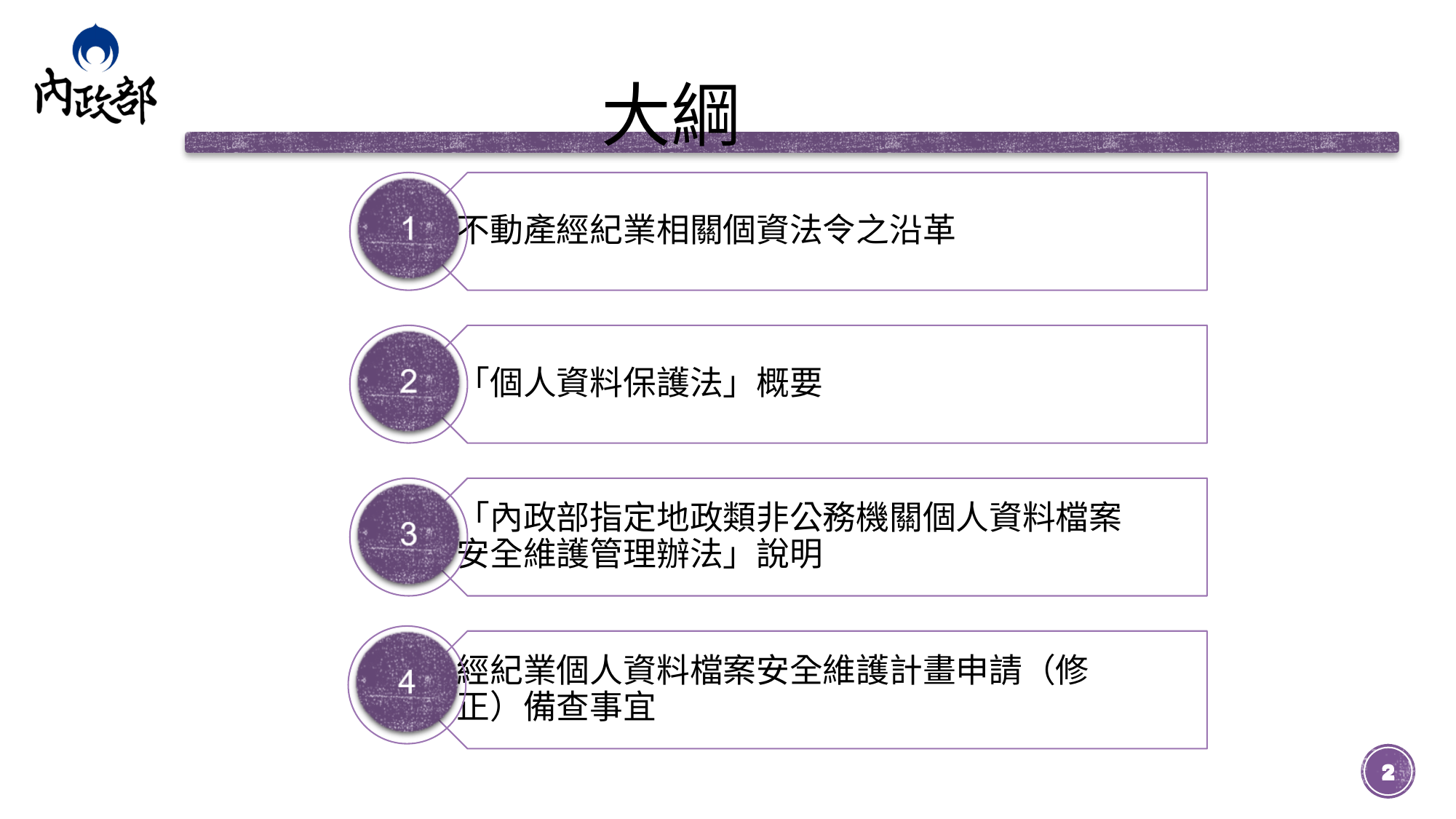

# 大綱
不動產經紀業相關個資法令之沿革
「個人資料保護法」概要
「內政部指定地政類非公務機關個人資料檔案安全維護管理辦法」說明
經紀業個人資料檔案安全維護計畫申請（修正）備查事宜
2